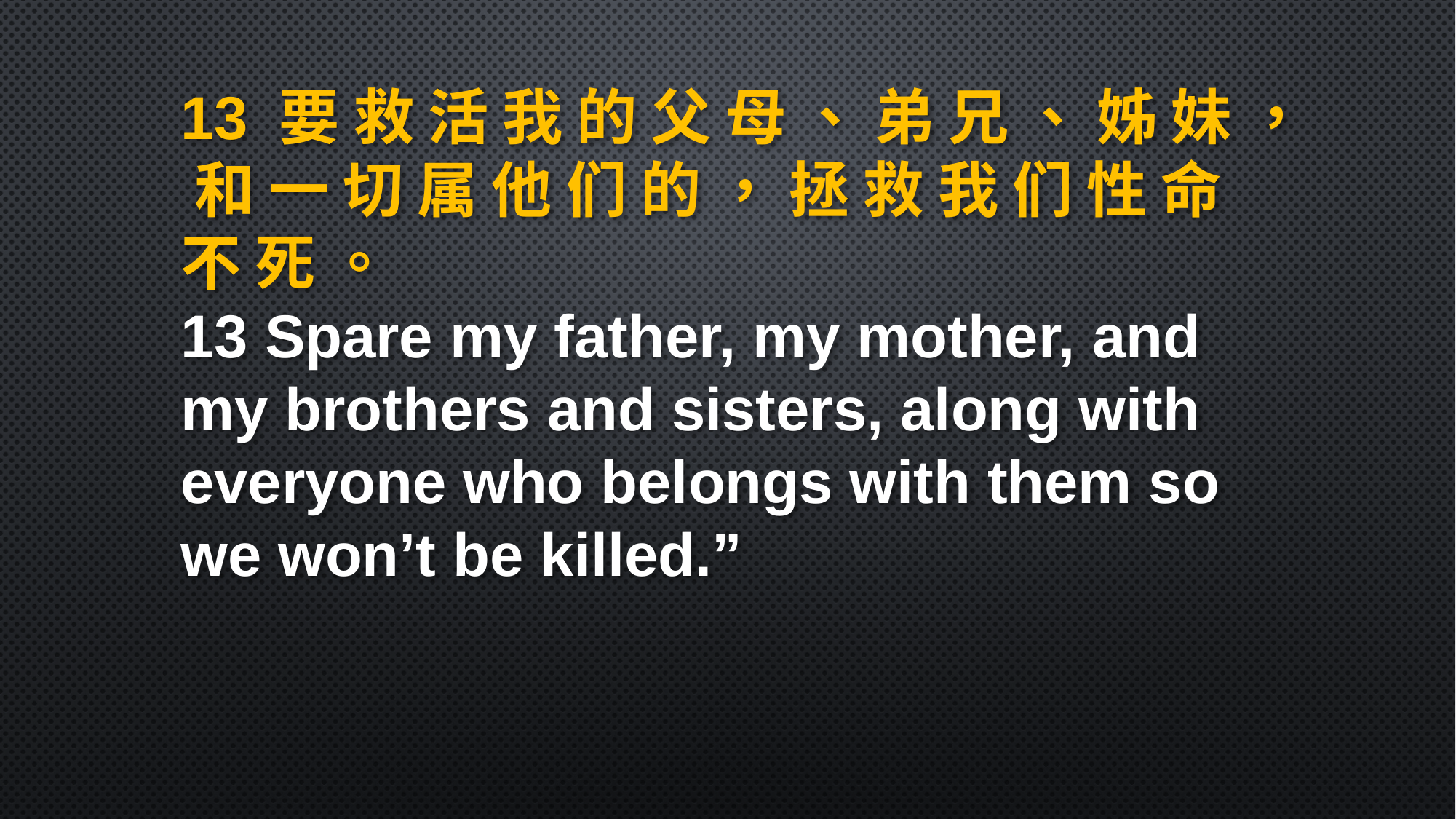

13 要 救 活 我 的 父 母 、 弟 兄 、 姊 妹 ， 和 一 切 属 他 们 的 ， 拯 救 我 们 性 命 不 死 。
13 Spare my father, my mother, and my brothers and sisters, along with everyone who belongs with them so we won’t be killed.”